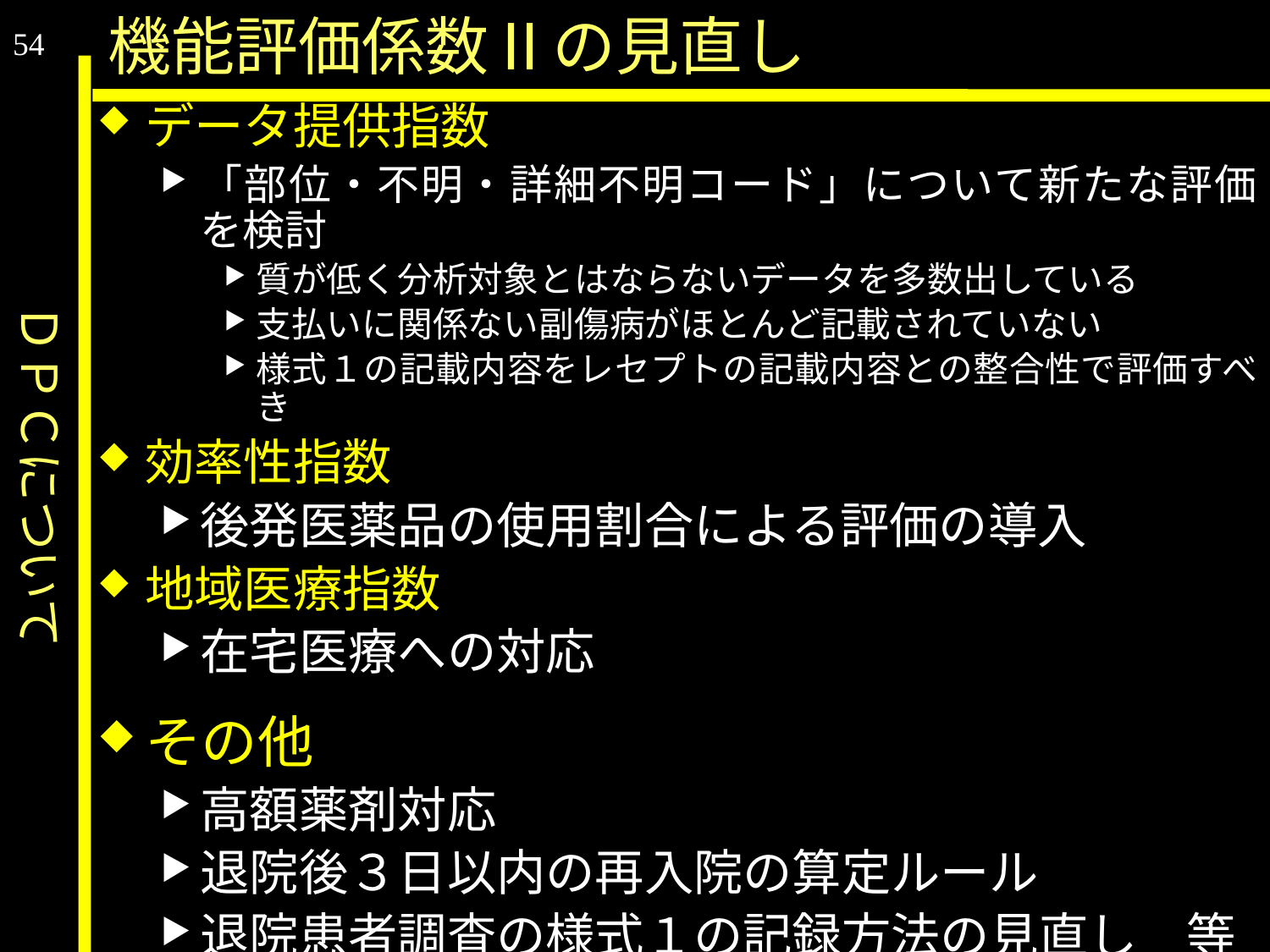

ＤＰＣについて
機能評価係数Ⅱの見直し
54

データ提供指数
「部位・不明・詳細不明コード」について新たな評価を検討
質が低く分析対象とはならないデータを多数出している
支払いに関係ない副傷病がほとんど記載されていない
様式１の記載内容をレセプトの記載内容との整合性で評価すべき
効率性指数
後発医薬品の使用割合による評価の導入
地域医療指数
在宅医療への対応

その他
高額薬剤対応
退院後３日以内の再入院の算定ルール
退院患者調査の様式１の記録方法の見直し　等